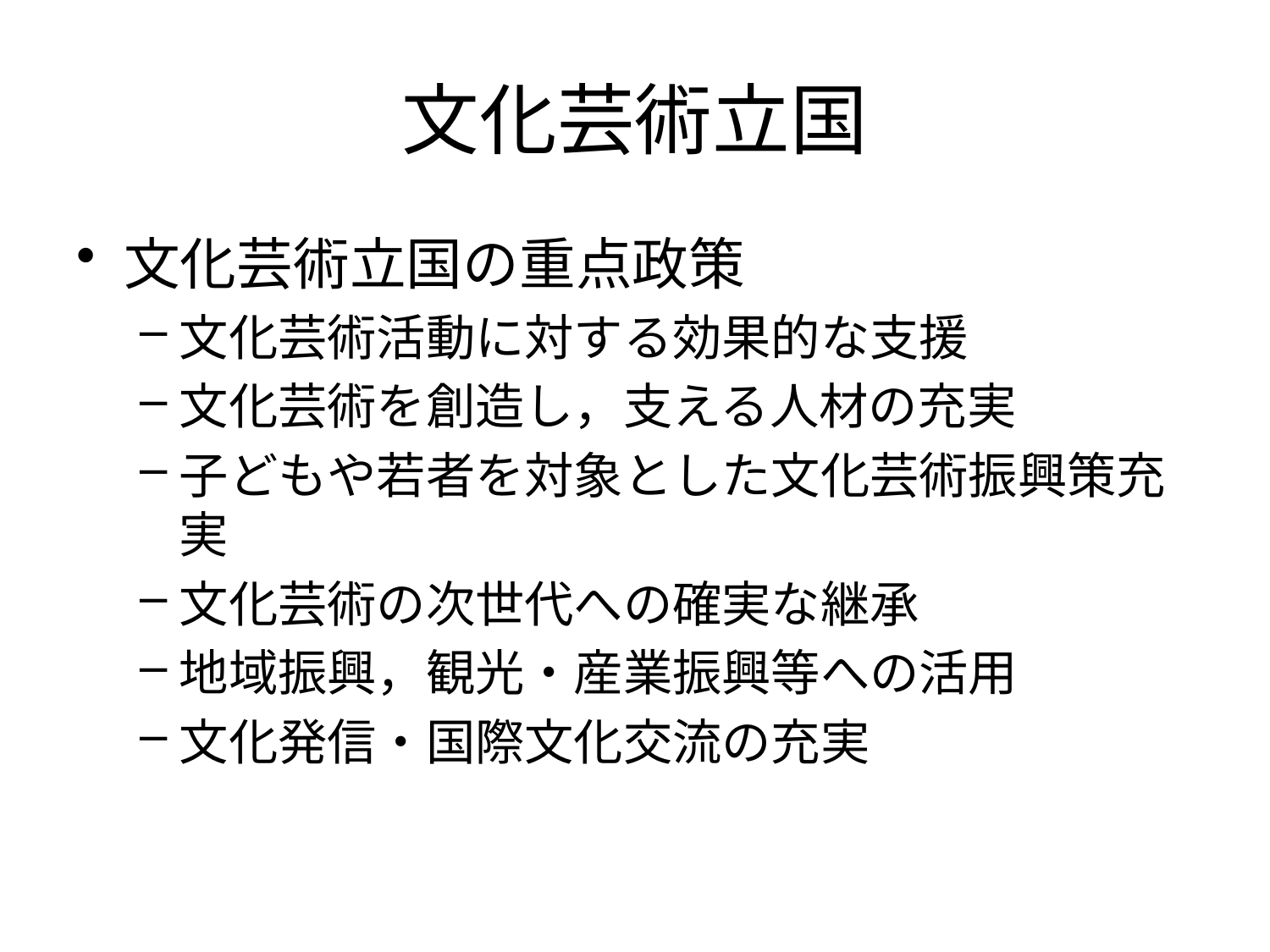

# 文化芸術立国
文化芸術立国の重点政策
文化芸術活動に対する効果的な支援
文化芸術を創造し，支える人材の充実
子どもや若者を対象とした文化芸術振興策充実
文化芸術の次世代への確実な継承
地域振興，観光・産業振興等への活用
文化発信・国際文化交流の充実